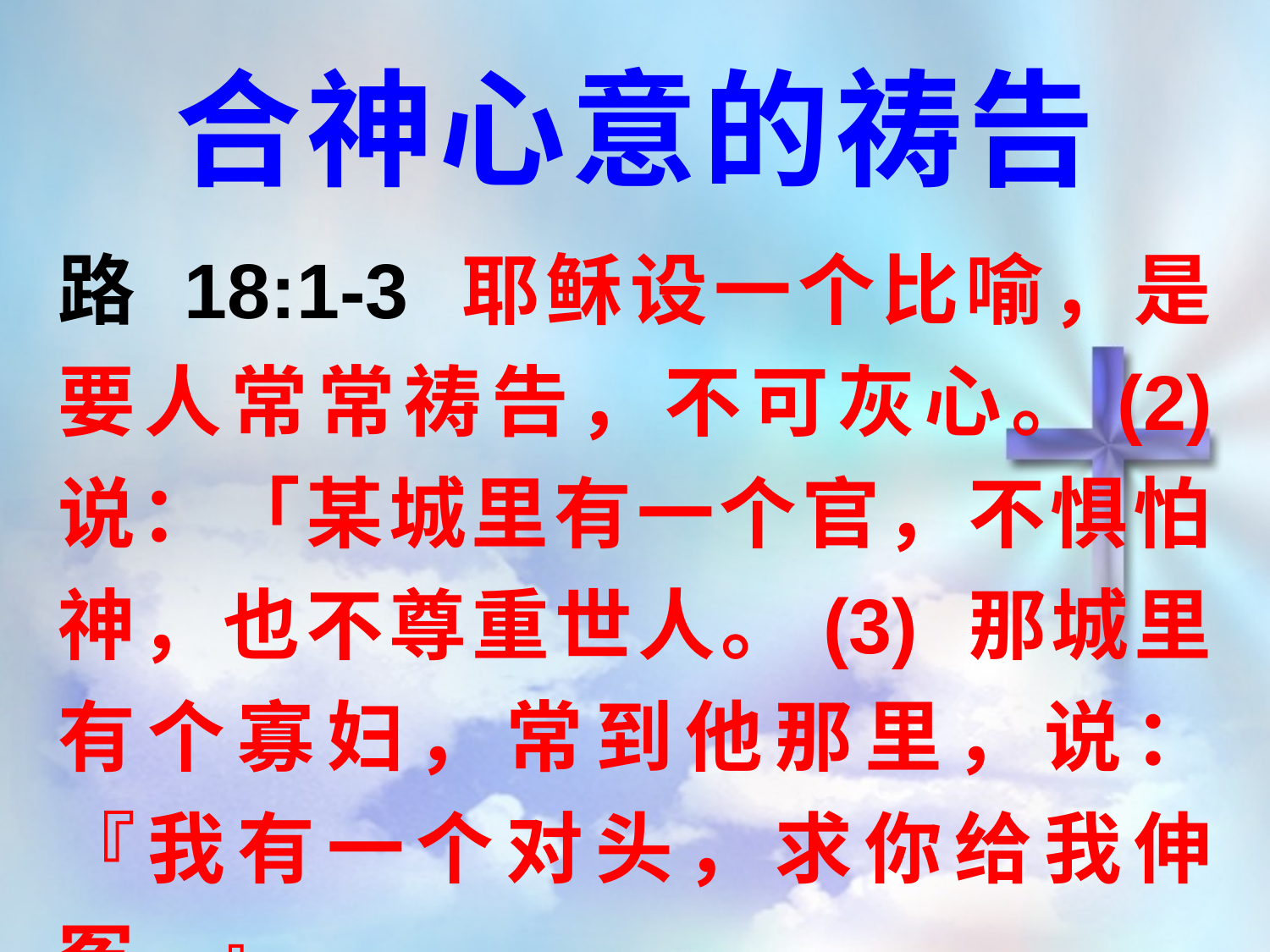

合神心意的祷告
路 18:1-3 耶稣设一个比喻，是要人常常祷告，不可灰心。(2) 说：「某城里有一个官，不惧怕神，也不尊重世人。(3) 那城里有个寡妇，常到他那里，说：『我有一个对头，求你给我伸冤。』